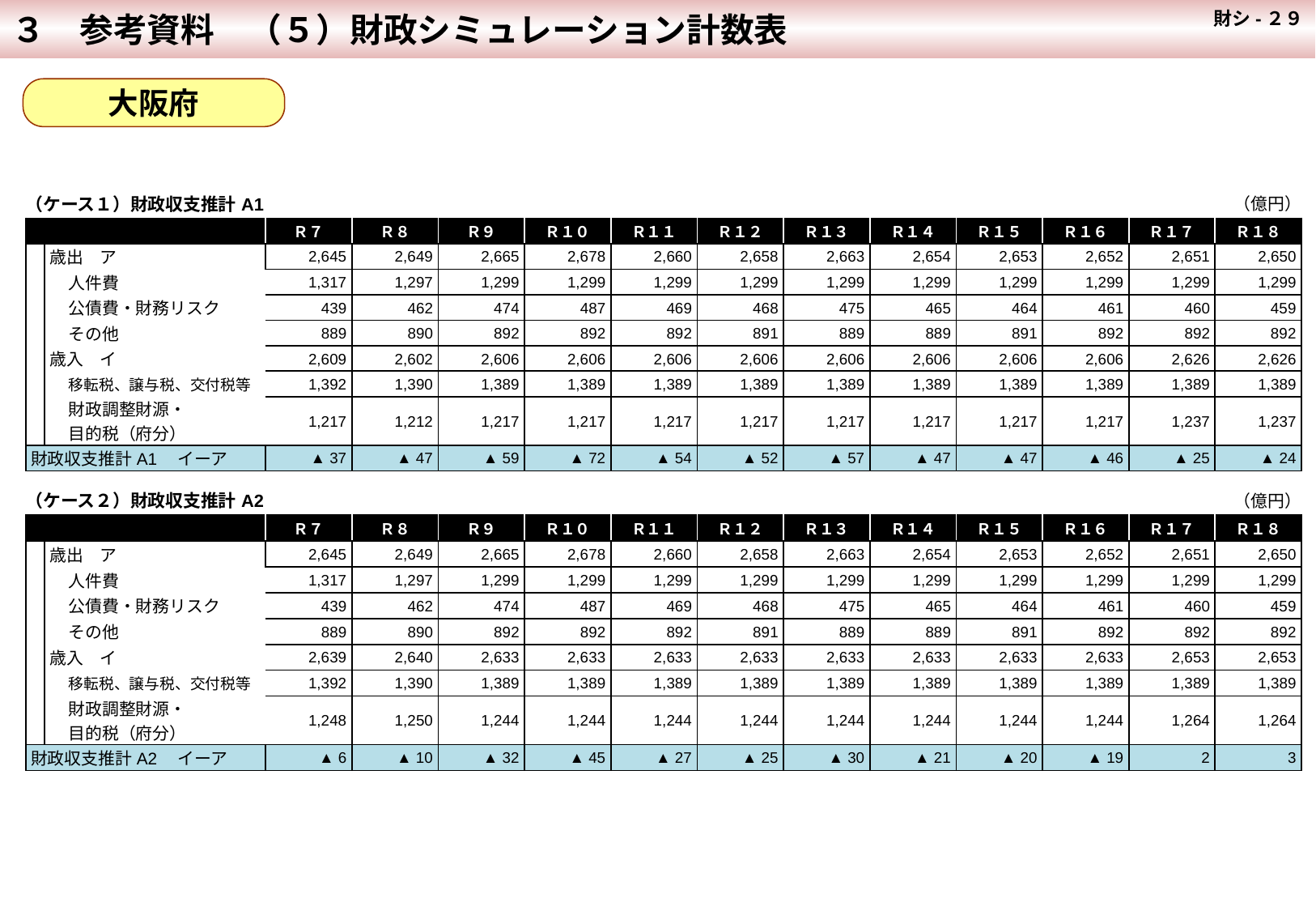

３　参考資料　（５）財政シミュレーション計数表
 財シ-２９
#
大阪府
| （ケース１）財政収支推計A1 |  |  |  |  |  |  |  |  |  |  |  |  |  | （億円） |
| --- | --- | --- | --- | --- | --- | --- | --- | --- | --- | --- | --- | --- | --- | --- |
|  |  |  | Ｒ７ | Ｒ８ | Ｒ９ | Ｒ１０ | Ｒ１１ | Ｒ１２ | Ｒ１３ | Ｒ１４ | Ｒ１５ | Ｒ１６ | Ｒ１７ | Ｒ１８ |
|  | 歳出　ア |  | 2,645 | 2,649 | 2,665 | 2,678 | 2,660 | 2,658 | 2,663 | 2,654 | 2,653 | 2,652 | 2,651 | 2,650 |
|  |  | 人件費 | 1,317 | 1,297 | 1,299 | 1,299 | 1,299 | 1,299 | 1,299 | 1,299 | 1,299 | 1,299 | 1,299 | 1,299 |
|  |  | 公債費・財務リスク | 439 | 462 | 474 | 487 | 469 | 468 | 475 | 465 | 464 | 461 | 460 | 459 |
|  |  | その他 | 889 | 890 | 892 | 892 | 892 | 891 | 889 | 889 | 891 | 892 | 892 | 892 |
|  | 歳入　イ |  | 2,609 | 2,602 | 2,606 | 2,606 | 2,606 | 2,606 | 2,606 | 2,606 | 2,606 | 2,606 | 2,626 | 2,626 |
|  |  | 移転税、譲与税、交付税等 | 1,392 | 1,390 | 1,389 | 1,389 | 1,389 | 1,389 | 1,389 | 1,389 | 1,389 | 1,389 | 1,389 | 1,389 |
|  |  | 財政調整財源・ 目的税（府分） | 1,217 | 1,212 | 1,217 | 1,217 | 1,217 | 1,217 | 1,217 | 1,217 | 1,217 | 1,217 | 1,237 | 1,237 |
| 財政収支推計A1　イーア |  |  | ▲ 37 | ▲ 47 | ▲ 59 | ▲ 72 | ▲ 54 | ▲ 52 | ▲ 57 | ▲ 47 | ▲ 47 | ▲ 46 | ▲ 25 | ▲ 24 |
| （ケース２）財政収支推計A2 |  |  |  |  |  |  |  |  |  |  |  |  |  | （億円） |
| --- | --- | --- | --- | --- | --- | --- | --- | --- | --- | --- | --- | --- | --- | --- |
|  |  |  | Ｒ７ | Ｒ８ | Ｒ９ | Ｒ１０ | Ｒ１１ | Ｒ１２ | Ｒ１３ | Ｒ１４ | Ｒ１５ | Ｒ１６ | Ｒ１７ | Ｒ１８ |
|  | 歳出　ア |  | 2,645 | 2,649 | 2,665 | 2,678 | 2,660 | 2,658 | 2,663 | 2,654 | 2,653 | 2,652 | 2,651 | 2,650 |
|  |  | 人件費 | 1,317 | 1,297 | 1,299 | 1,299 | 1,299 | 1,299 | 1,299 | 1,299 | 1,299 | 1,299 | 1,299 | 1,299 |
|  |  | 公債費・財務リスク | 439 | 462 | 474 | 487 | 469 | 468 | 475 | 465 | 464 | 461 | 460 | 459 |
|  |  | その他 | 889 | 890 | 892 | 892 | 892 | 891 | 889 | 889 | 891 | 892 | 892 | 892 |
|  | 歳入　イ |  | 2,639 | 2,640 | 2,633 | 2,633 | 2,633 | 2,633 | 2,633 | 2,633 | 2,633 | 2,633 | 2,653 | 2,653 |
|  |  | 移転税、譲与税、交付税等 | 1,392 | 1,390 | 1,389 | 1,389 | 1,389 | 1,389 | 1,389 | 1,389 | 1,389 | 1,389 | 1,389 | 1,389 |
|  |  | 財政調整財源・ 目的税（府分） | 1,248 | 1,250 | 1,244 | 1,244 | 1,244 | 1,244 | 1,244 | 1,244 | 1,244 | 1,244 | 1,264 | 1,264 |
| 財政収支推計A2　イーア |  |  | ▲ 6 | ▲ 10 | ▲ 32 | ▲ 45 | ▲ 27 | ▲ 25 | ▲ 30 | ▲ 21 | ▲ 20 | ▲ 19 | 2 | 3 |